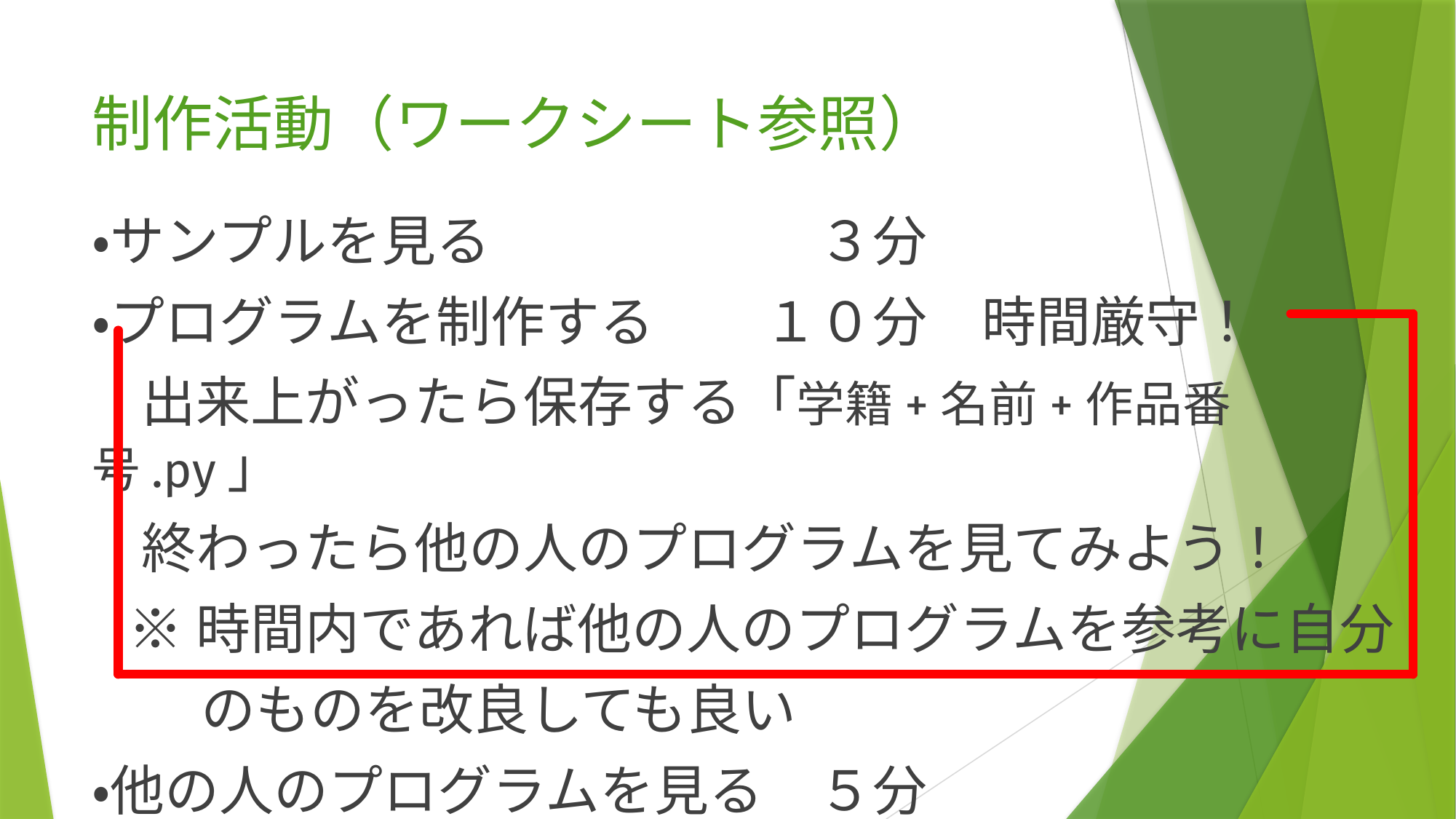

# 制作活動（ワークシート参照）
・サンプルを見る　　　　　　３分
・プログラムを制作する　　１０分　時間厳守！
   出来上がったら保存する「学籍+名前+作品番号.py」
   終わったら他の人のプログラムを見てみよう！
   ※時間内であれば他の人のプログラムを参考に自分
　　のものを改良しても良い
・他の人のプログラムを見る　５分